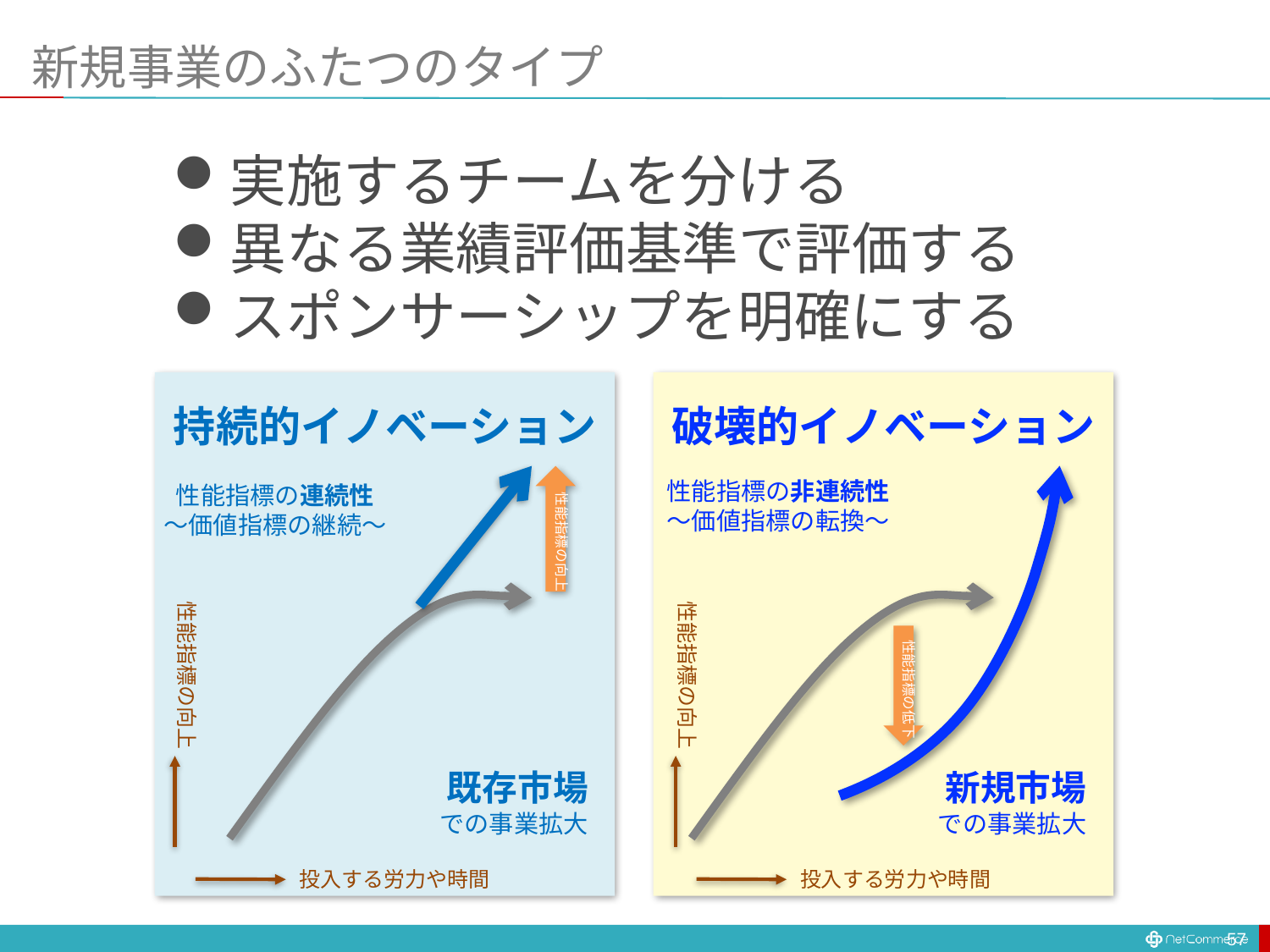

# 新規事業のふたつのタイプ
実施するチームを分ける
異なる業績評価基準で評価する
スポンサーシップを明確にする

持続的イノベーション
破壊的イノベーション

性能指標の非連続性
〜価値指標の転換〜
性能指標の連続性
〜価値指標の継続〜
性能指標の向上
性能指標の向上
性能指標の向上

性能指標の低下
既存市場
での事業拡大
新規市場
での事業拡大
投入する労力や時間
投入する労力や時間
57